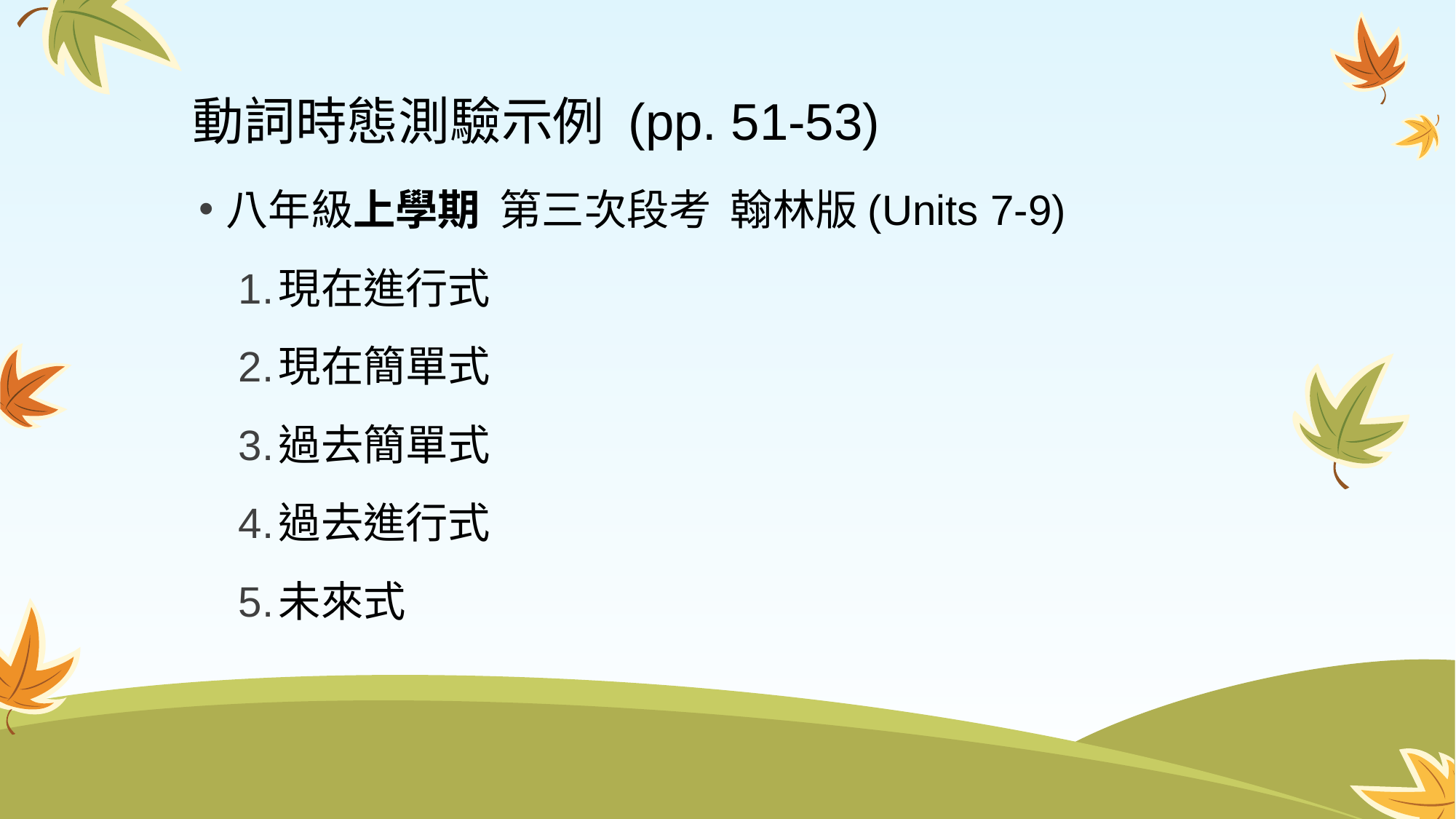

# 動詞時態測驗示例 (pp. 51-53)
八年級上學期  第三次段考  翰林版(Units 7-9)
現在進行式
現在簡單式
過去簡單式
過去進行式
未來式